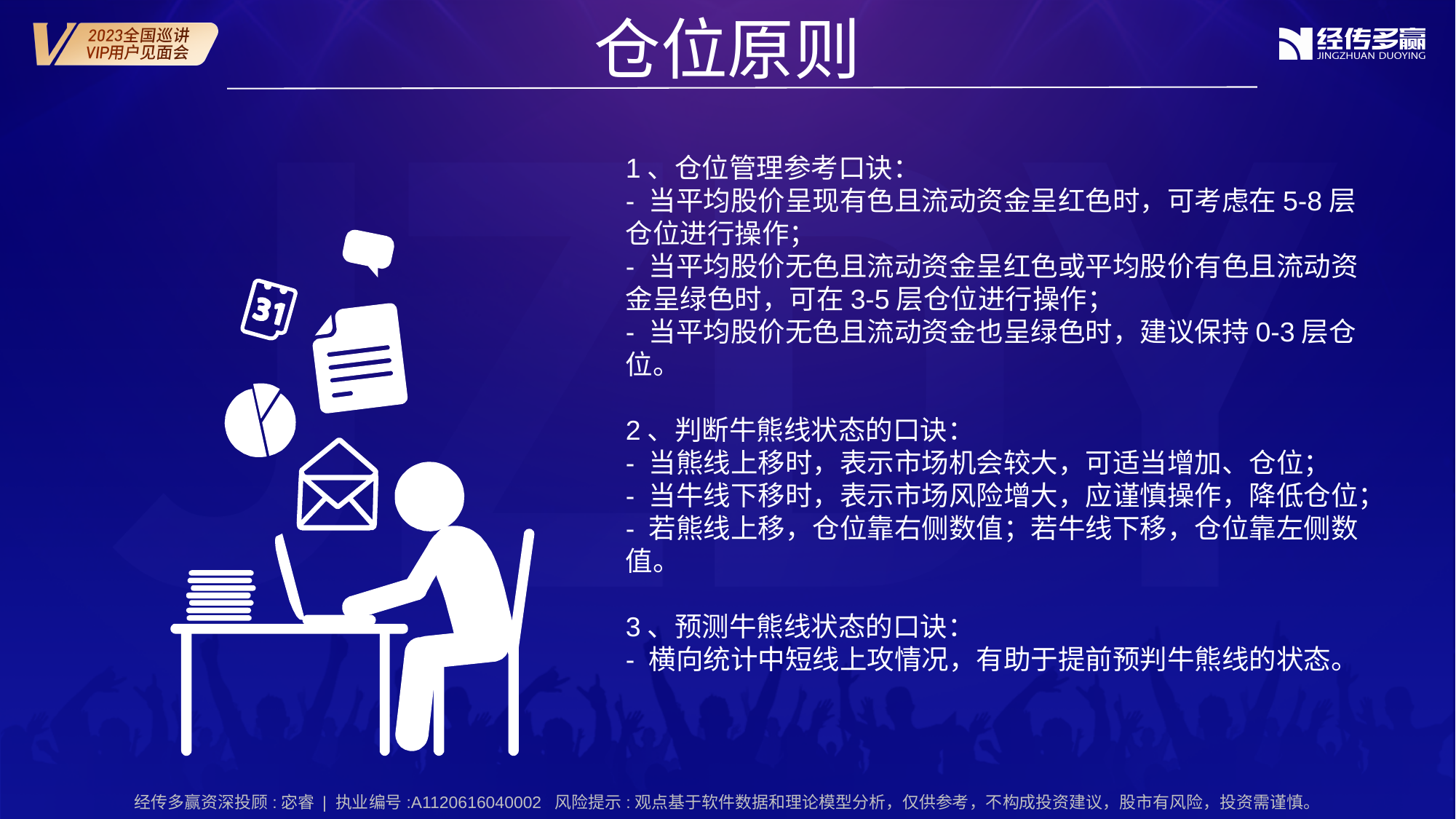

仓位原则
1、仓位管理参考口诀：
- 当平均股价呈现有色且流动资金呈红色时，可考虑在5-8层仓位进行操作；
- 当平均股价无色且流动资金呈红色或平均股价有色且流动资金呈绿色时，可在3-5层仓位进行操作；
- 当平均股价无色且流动资金也呈绿色时，建议保持0-3层仓位。

2、判断牛熊线状态的口诀：
- 当熊线上移时，表示市场机会较大，可适当增加、仓位；
- 当牛线下移时，表示市场风险增大，应谨慎操作，降低仓位；
- 若熊线上移，仓位靠右侧数值；若牛线下移，仓位靠左侧数值。

3、预测牛熊线状态的口诀：
- 横向统计中短线上攻情况，有助于提前预判牛熊线的状态。